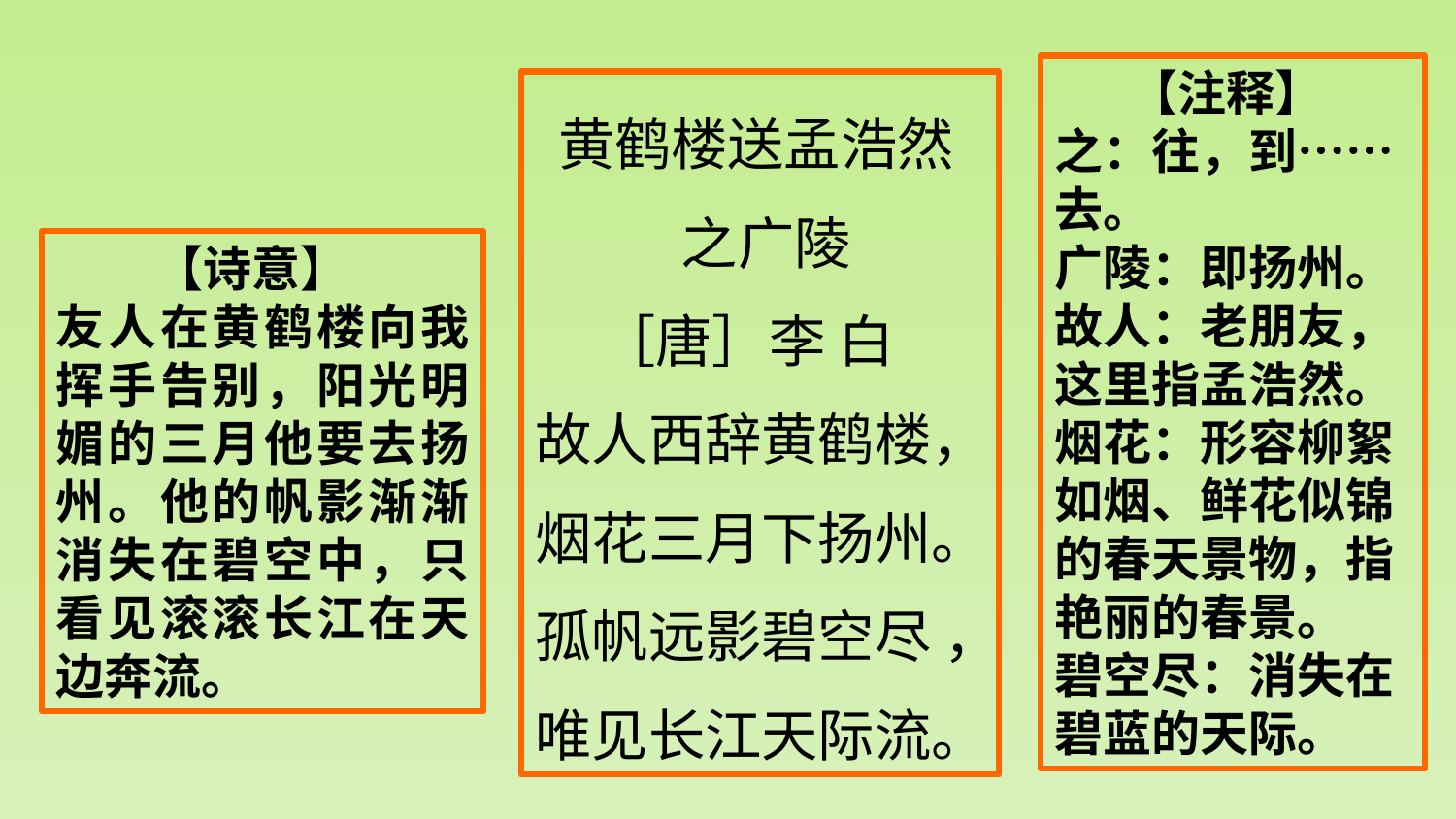

【注释】
之：往，到……去。
广陵：即扬州。
故人：老朋友，这里指孟浩然。
烟花：形容柳絮如烟、鲜花似锦的春天景物，指艳丽的春景。
碧空尽：消失在碧蓝的天际。
 黄鹤楼送孟浩然     之广陵
    ［唐］李 白
故人西辞黄鹤楼，
烟花三月下扬州。
孤帆远影碧空尽 ，
唯见长江天际流。
        【诗意】
友人在黄鹤楼向我挥手告别，阳光明媚的三月他要去扬州。他的帆影渐渐消失在碧空中，只看见滚滚长江在天边奔流。